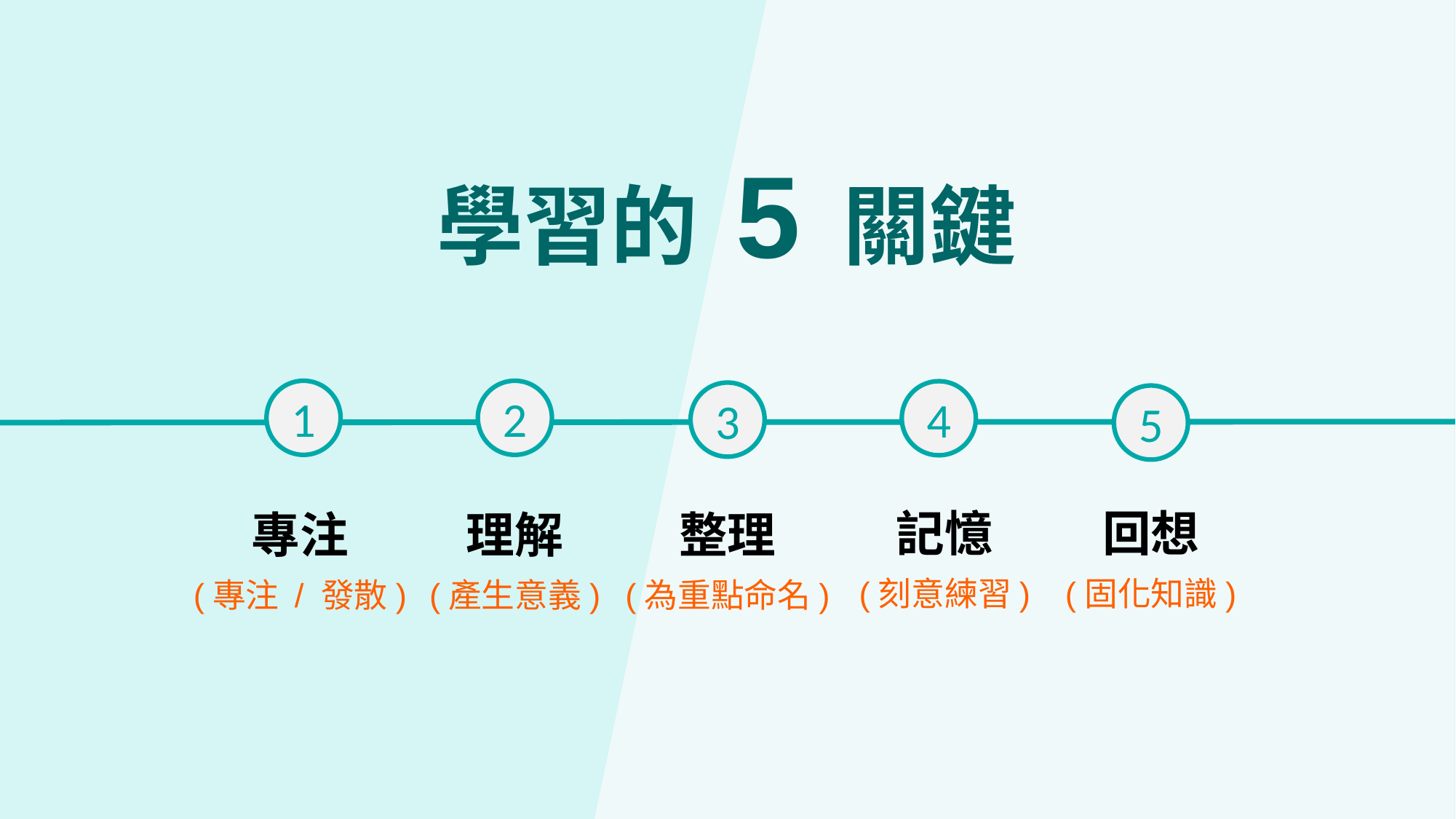

學習的 5 關鍵
1
2
4
3
5
回想
(固化知識)
記憶
(刻意練習)
專注
(專注 / 發散)
理解
(產生意義)
整理
(為重點命名)